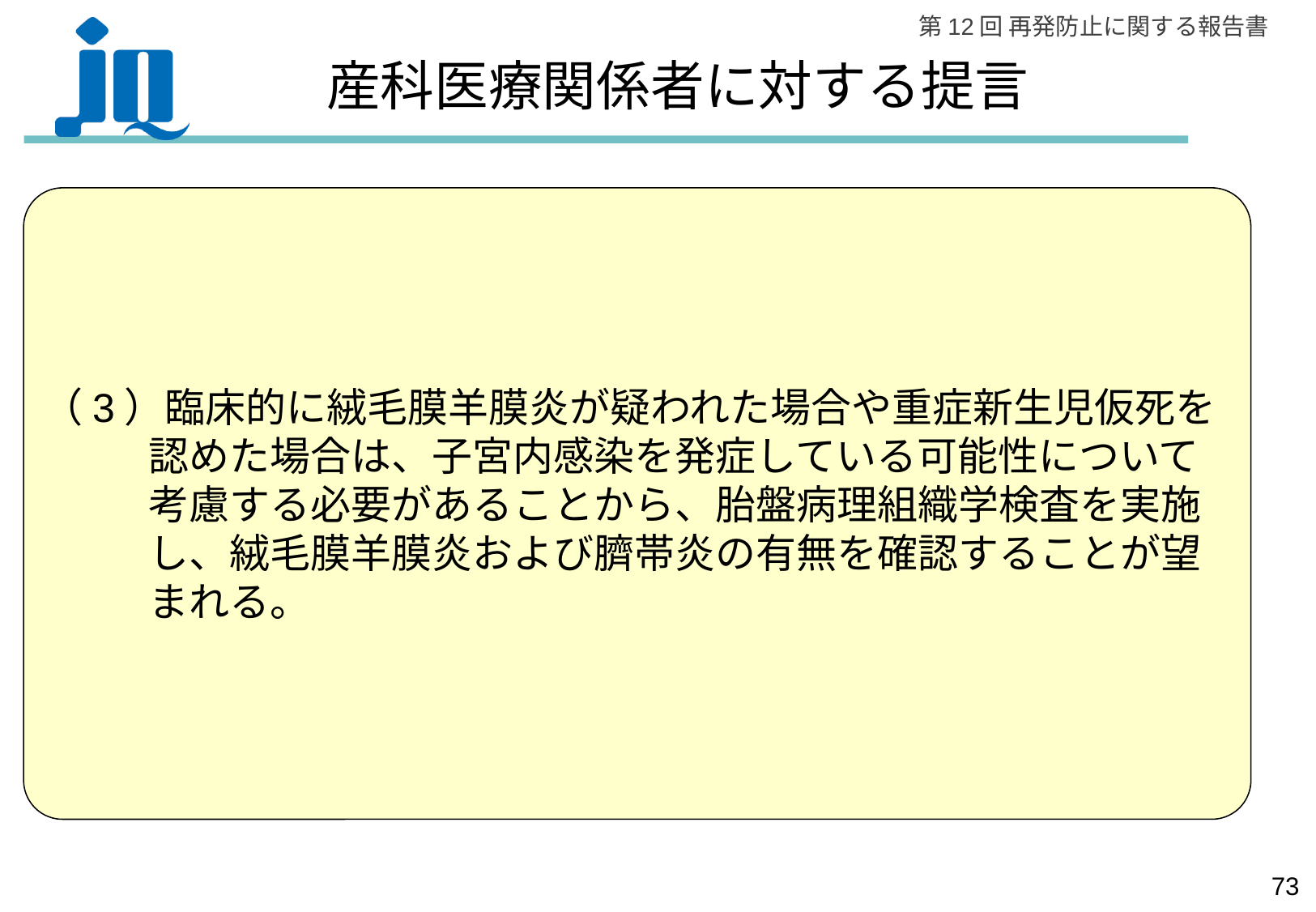

産科医療関係者に対する提言
（3）臨床的に絨毛膜羊膜炎が疑われた場合や重症新生児仮死を認めた場合は、子宮内感染を発症している可能性について考慮する必要があることから、胎盤病理組織学検査を実施し、絨毛膜羊膜炎および臍帯炎の有無を確認することが望まれる。
73